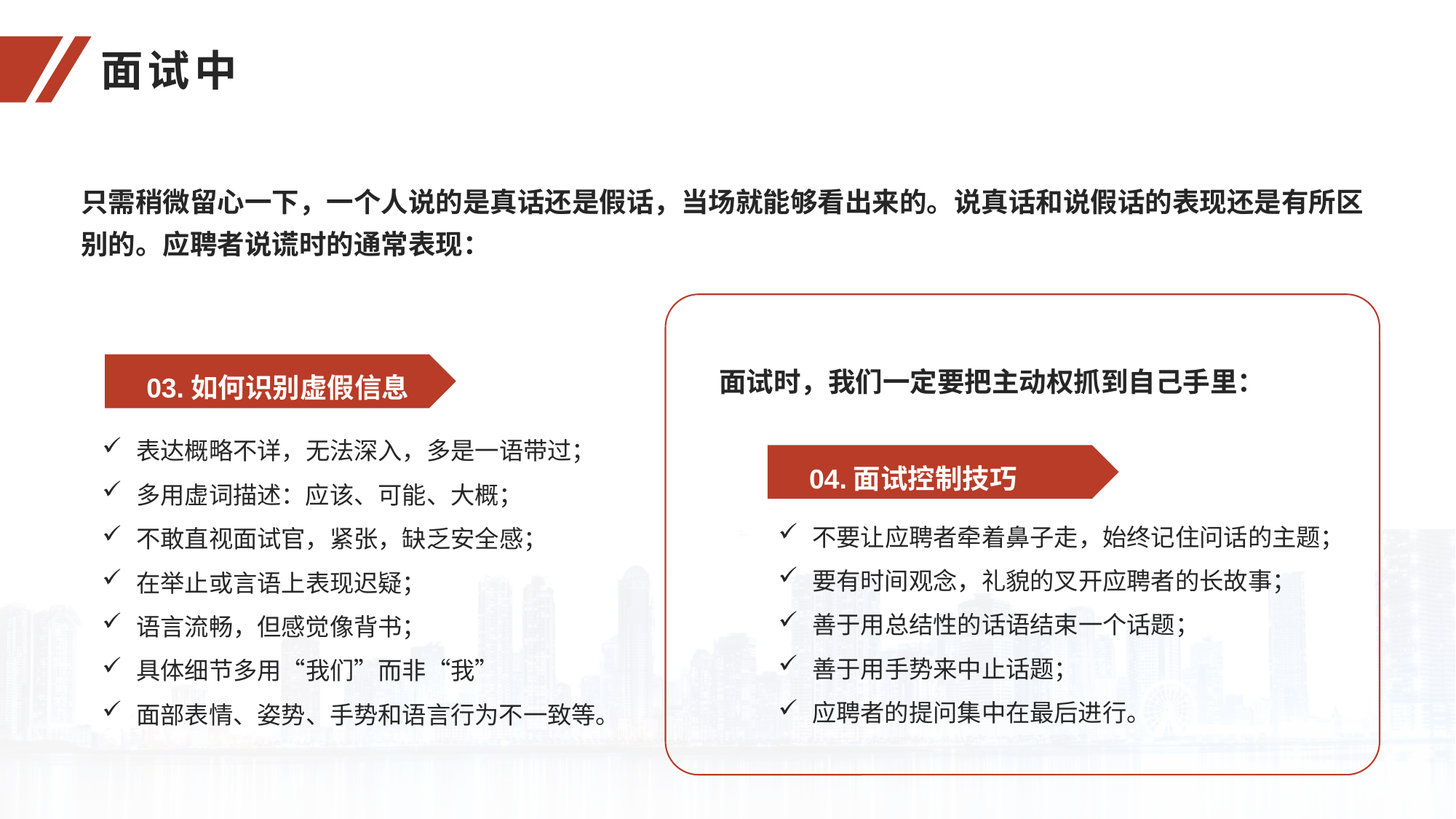

面试中
只需稍微留心一下，一个人说的是真话还是假话，当场就能够看出来的。说真话和说假话的表现还是有所区别的。应聘者说谎时的通常表现：

面试时，我们一定要把主动权抓到自己手里：

03.如何识别虚假信息
表达概略不详，无法深入，多是一语带过；
多用虚词描述：应该、可能、大概；
不敢直视面试官，紧张，缺乏安全感；
在举止或言语上表现迟疑；
语言流畅，但感觉像背书；
具体细节多用“我们”而非“我”
面部表情、姿势、手势和语言行为不一致等。

04.面试控制技巧
不要让应聘者牵着鼻子走，始终记住问话的主题；
要有时间观念，礼貌的叉开应聘者的长故事；
善于用总结性的话语结束一个话题；
善于用手势来中止话题；
应聘者的提问集中在最后进行。